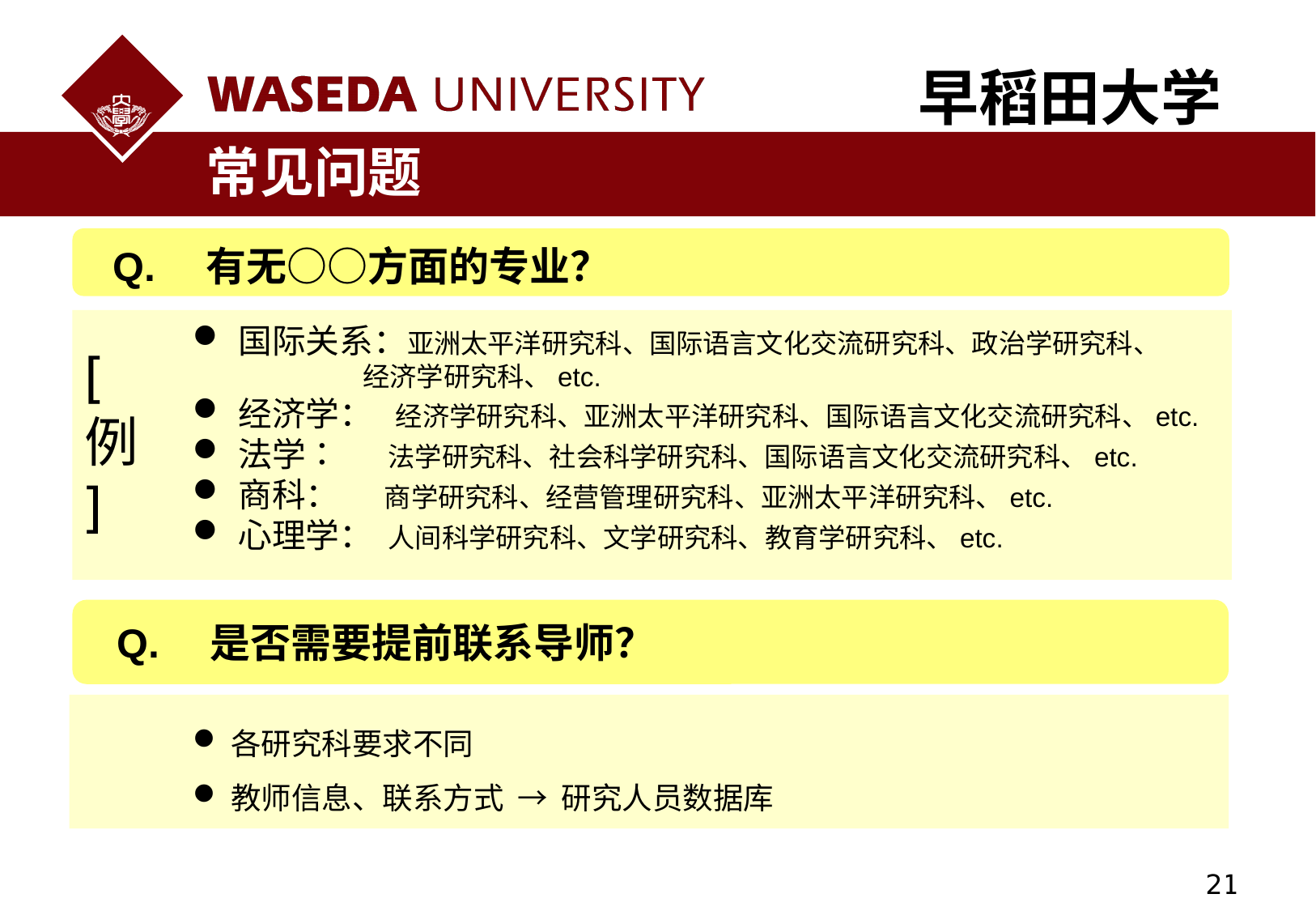

早稻田大学
常见问题

Q.　有无○○方面的专业？

国际关系：亚洲太平洋研究科、国际语言文化交流研究科、政治学研究科、
                           经济学研究科、etc.
经济学：   经济学研究科、亚洲太平洋研究科、国际语言文化交流研究科、etc.
法学：        法学研究科、社会科学研究科、国际语言文化交流研究科、etc.
商科：      商学研究科、经营管理研究科、亚洲太平洋研究科、etc.
心理学：  人间科学研究科、文学研究科、教育学研究科、etc.
[例]

Q.　是否需要提前联系导师？

各研究科要求不同
教师信息、联系方式  →  研究人员数据库